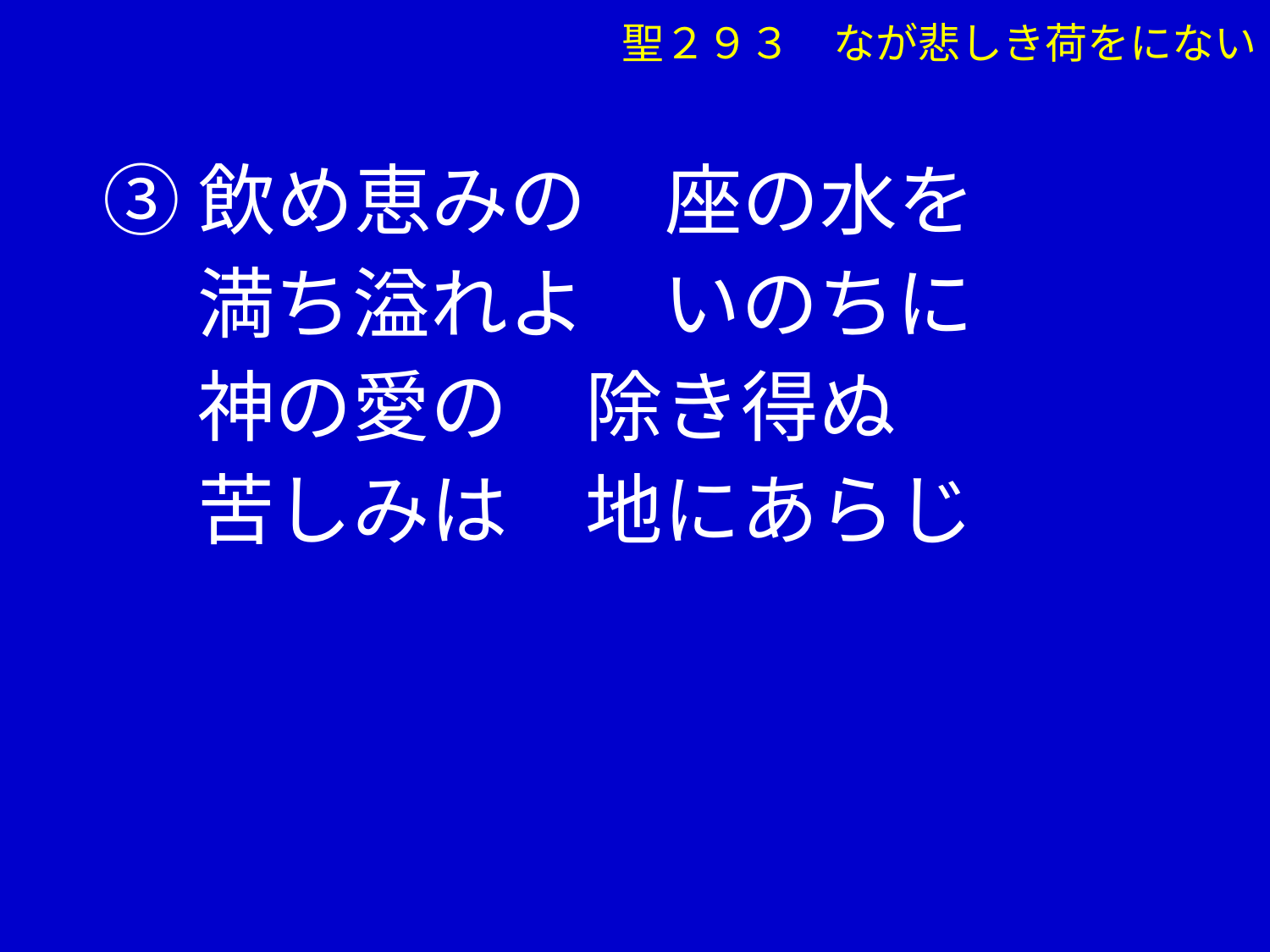

聖２９３　なが悲しき荷をにない
③飲め恵みの　座の水を
　 満ち溢れよ　いのちに
　 神の愛の　除き得ぬ
　 苦しみは　地にあらじ